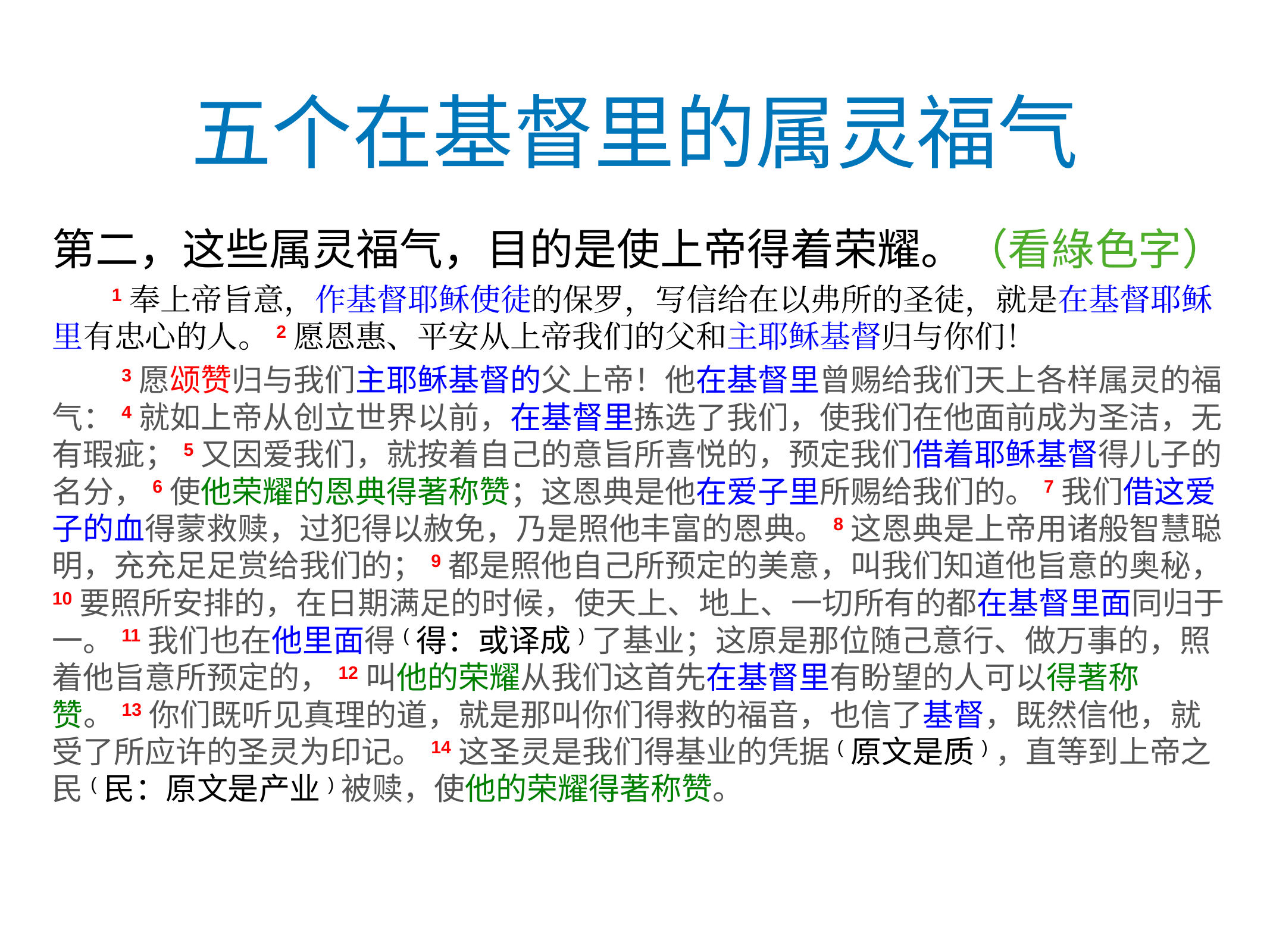

# 五个在基督里的属灵福气
第二，这些属灵福气，目的是使上帝得着荣耀。（看綠色字）
　　1奉上帝旨意，作基督耶稣使徒的保罗，写信给在以弗所的圣徒，就是在基督耶稣里有忠心的人。2愿恩惠、平安从上帝我们的父和主耶稣基督归与你们！
　　3愿颂赞归与我们主耶稣基督的父上帝！他在基督里曾赐给我们天上各样属灵的福气：4就如上帝从创立世界以前，在基督里拣选了我们，使我们在他面前成为圣洁，无有瑕疵；5又因爱我们，就按着自己的意旨所喜悦的，预定我们借着耶稣基督得儿子的名分，6使他荣耀的恩典得著称赞；这恩典是他在爱子里所赐给我们的。7我们借这爱子的血得蒙救赎，过犯得以赦免，乃是照他丰富的恩典。8这恩典是上帝用诸般智慧聪明，充充足足赏给我们的；9都是照他自己所预定的美意，叫我们知道他旨意的奥秘，10要照所安排的，在日期满足的时候，使天上、地上、一切所有的都在基督里面同归于一。11我们也在他里面得(得：或译成)了基业；这原是那位随己意行、做万事的，照着他旨意所预定的，12叫他的荣耀从我们这首先在基督里有盼望的人可以得著称赞。13你们既听见真理的道，就是那叫你们得救的福音，也信了基督，既然信他，就受了所应许的圣灵为印记。14这圣灵是我们得基业的凭据(原文是质)，直等到上帝之民(民：原文是产业)被赎，使他的荣耀得著称赞。